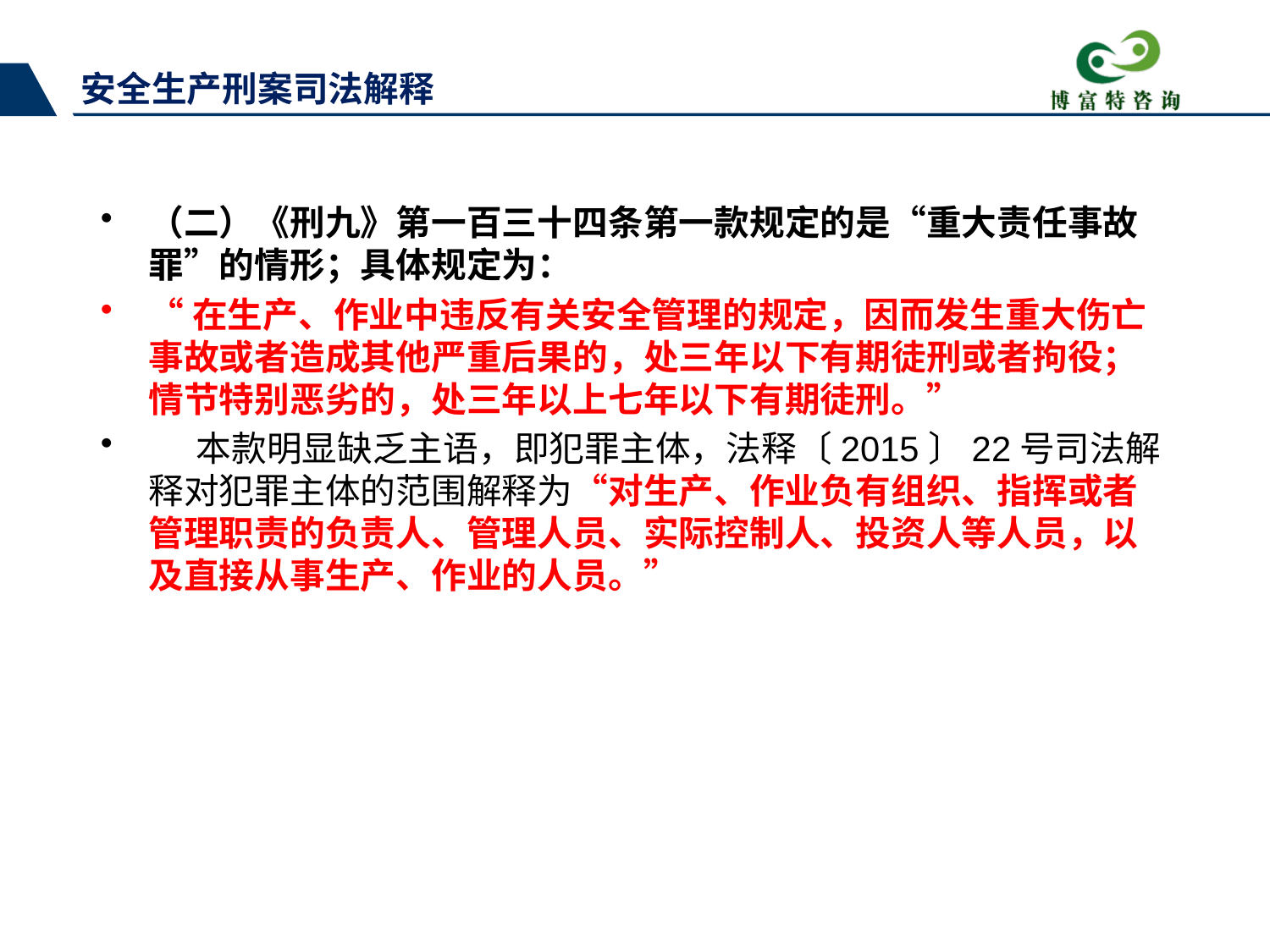

安全生产刑案司法解释
（二）《刑九》第一百三十四条第一款规定的是“重大责任事故罪”的情形；具体规定为：
“在生产、作业中违反有关安全管理的规定，因而发生重大伤亡事故或者造成其他严重后果的，处三年以下有期徒刑或者拘役；情节特别恶劣的，处三年以上七年以下有期徒刑。”
     本款明显缺乏主语，即犯罪主体，法释〔2015〕22号司法解释对犯罪主体的范围解释为“对生产、作业负有组织、指挥或者管理职责的负责人、管理人员、实际控制人、投资人等人员，以及直接从事生产、作业的人员。”